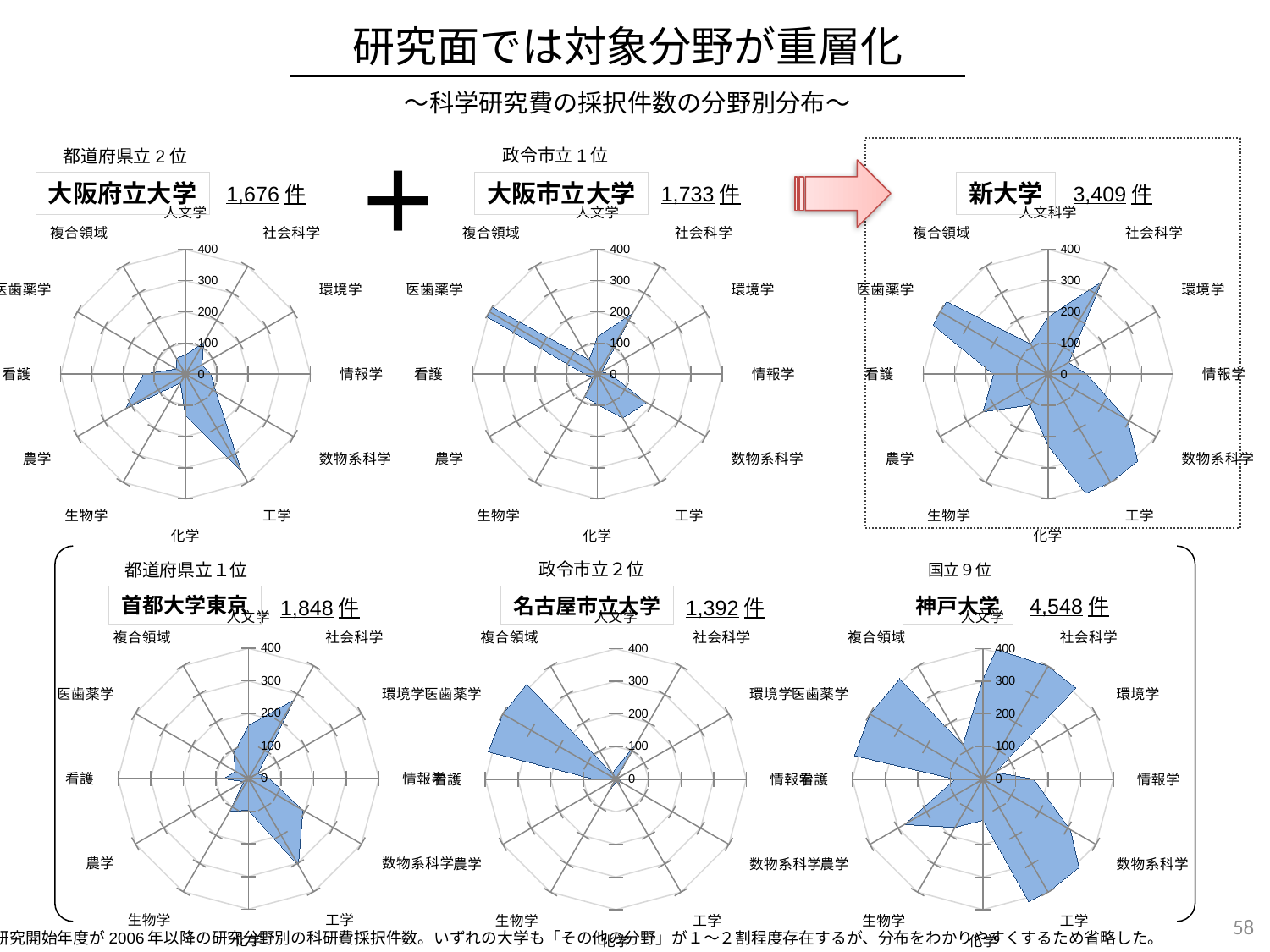

研究面では対象分野が重層化
～科学研究費の採択件数の分野別分布～
政令市立1位

都道府県立2位
＋

### Chart

| Category | 府立大学 |
|---|---|
| 人文学 | 63.0 |
| 社会科学 | 117.0 |
| 環境学 | 61.0 |
| 情報学 | 82.0 |
| 数物系科学 | 113.0 |
| 工学 | 359.0 |
| 化学 | 131.0 |
| 生物学 | 32.0 |
| 農学 | 223.0 |
| 看護 | 135.0 |
| 医歯薬学 | 34.0 |
| 複合領域 | 59.0 |

### Chart

| Category | 市立大学 |
|---|---|
| 人文学 | 121.0 |
| 社会科学 | 226.0 |
| 環境学 | 15.0 |
| 情報学 | 43.0 |
| 数物系科学 | 181.0 |
| 工学 | 162.0 |
| 化学 | 97.0 |
| 生物学 | 82.0 |
| 農学 | 18.0 |
| 看護 | 40.0 |
| 医歯薬学 | 432.0 |
| 複合領域 | 54.0 |

### Chart

| Category | 新大学 |
|---|---|
| 人文科学 | 184.0 |
| 社会科学 | 343.0 |
| 環境学 | 76.0 |
| 情報学 | 125.0 |
| 数物系科学 | 294.0 |
| 工学 | 521.0 |
| 化学 | 228.0 |
| 生物学 | 114.0 |
| 農学 | 241.0 |
| 看護 | 175.0 |
| 医歯薬学 | 466.0 |
| 複合領域 | 113.0 |
大阪府立大学
大阪市立大学
新大学
1,676件
1,733件
3,409件

政令市立２位
都道府県立１位
国立９位
首都大学東京
名古屋市立大学
神戸大学
4,548件
1,848件
1,392件

### Chart

| Category | 首都大学 |
|---|---|
| 人文学 | 164.0 |
| 社会科学 | 280.0 |
| 環境学 | 33.0 |
| 情報学 | 66.0 |
| 数物系科学 | 193.0 |
| 工学 | 306.0 |
| 化学 | 97.0 |
| 生物学 | 115.0 |
| 農学 | 17.0 |
| 看護 | 77.0 |
| 医歯薬学 | 46.0 |
| 複合領域 | 91.0 |

### Chart

| Category | 横浜市立 |
|---|---|
| 人文学 | 34.0 |
| 社会科学 | 130.0 |
| 環境学 | 2.0 |
| 情報学 | 13.0 |
| 数物系科学 | 16.0 |
| 工学 | 16.0 |
| 化学 | 8.0 |
| 生物学 | 47.0 |
| 農学 | 3.0 |
| 看護 | 67.0 |
| 医歯薬学 | 890.0 |
| 複合領域 | 20.0 |

### Chart

| Category | 神戸大学 |
|---|---|
| 人文学 | 307.0 |
| 社会科学 | 783.0 |
| 環境学 | 43.0 |
| 情報学 | 156.0 |
| 数物系科学 | 310.0 |
| 工学 | 526.0 |
| 化学 | 126.0 |
| 生物学 | 171.0 |
| 農学 | 278.0 |
| 看護 | 86.0 |
| 医歯薬学 | 993.0 |
| 複合領域 | 123.0 |
58
注）研究開始年度が2006年以降の研究分野別の科研費採択件数。いずれの大学も「その他の分野」が１～２割程度存在するが、分布をわかりやすくするため省略した。